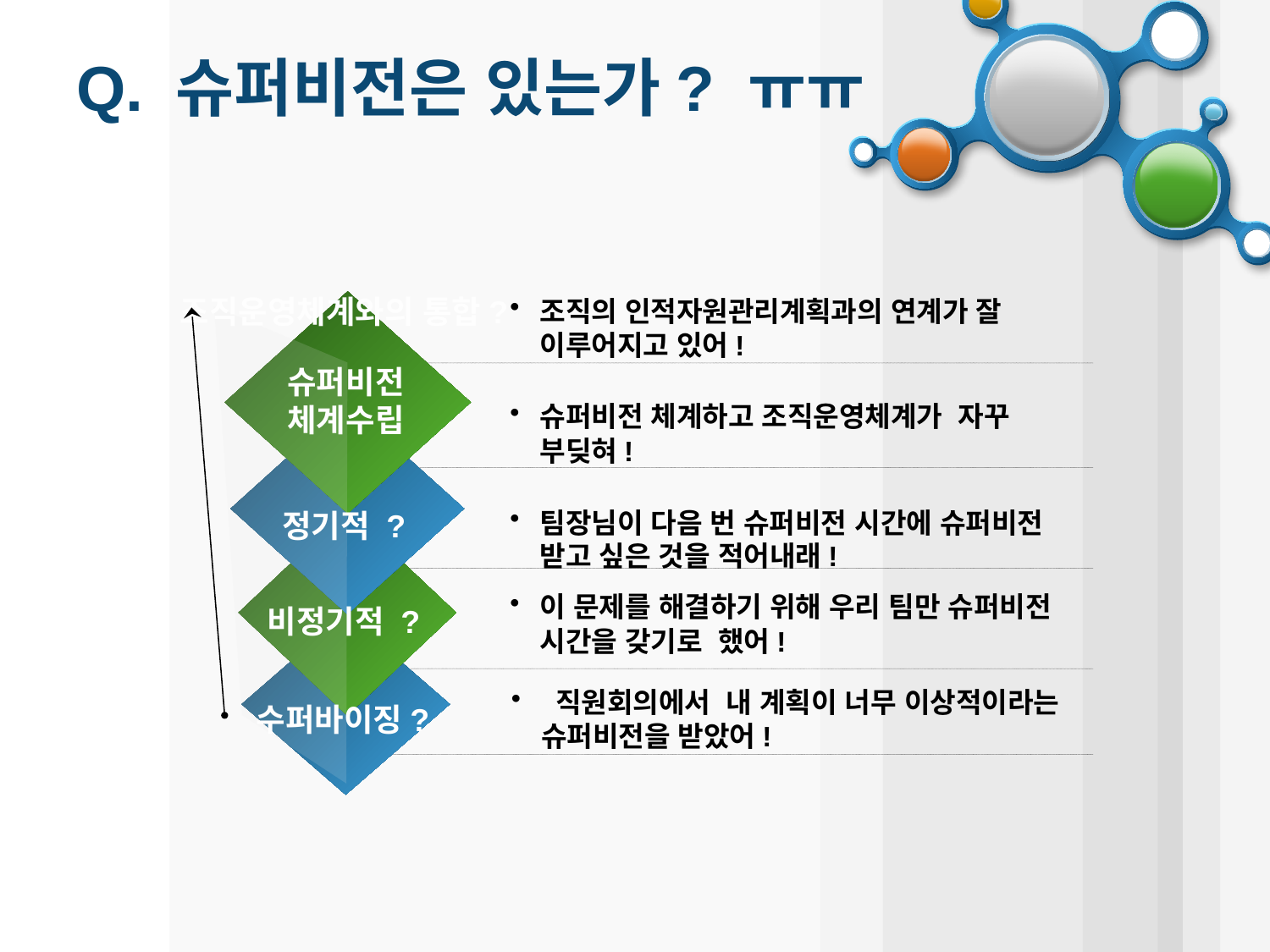

Q. 슈퍼비전은 있는가? ㅠㅠ
조직운영체계와의 통합?
조직의 인적자원관리계획과의 연계가 잘 이루어지고 있어!

슈퍼비전
체계수립

슈퍼비전 체계하고 조직운영체계가  자꾸 부딪혀!

팀장님이 다음 번 슈퍼비전 시간에 슈퍼비전 받고 싶은 것을 적어내래!
정기적 ?

이 문제를 해결하기 위해 우리 팀만 슈퍼비전 시간을 갖기로  했어!
비정기적 ?

 직원회의에서  내 계획이 너무 이상적이라는 슈퍼비전을 받았어!
수퍼바이징?